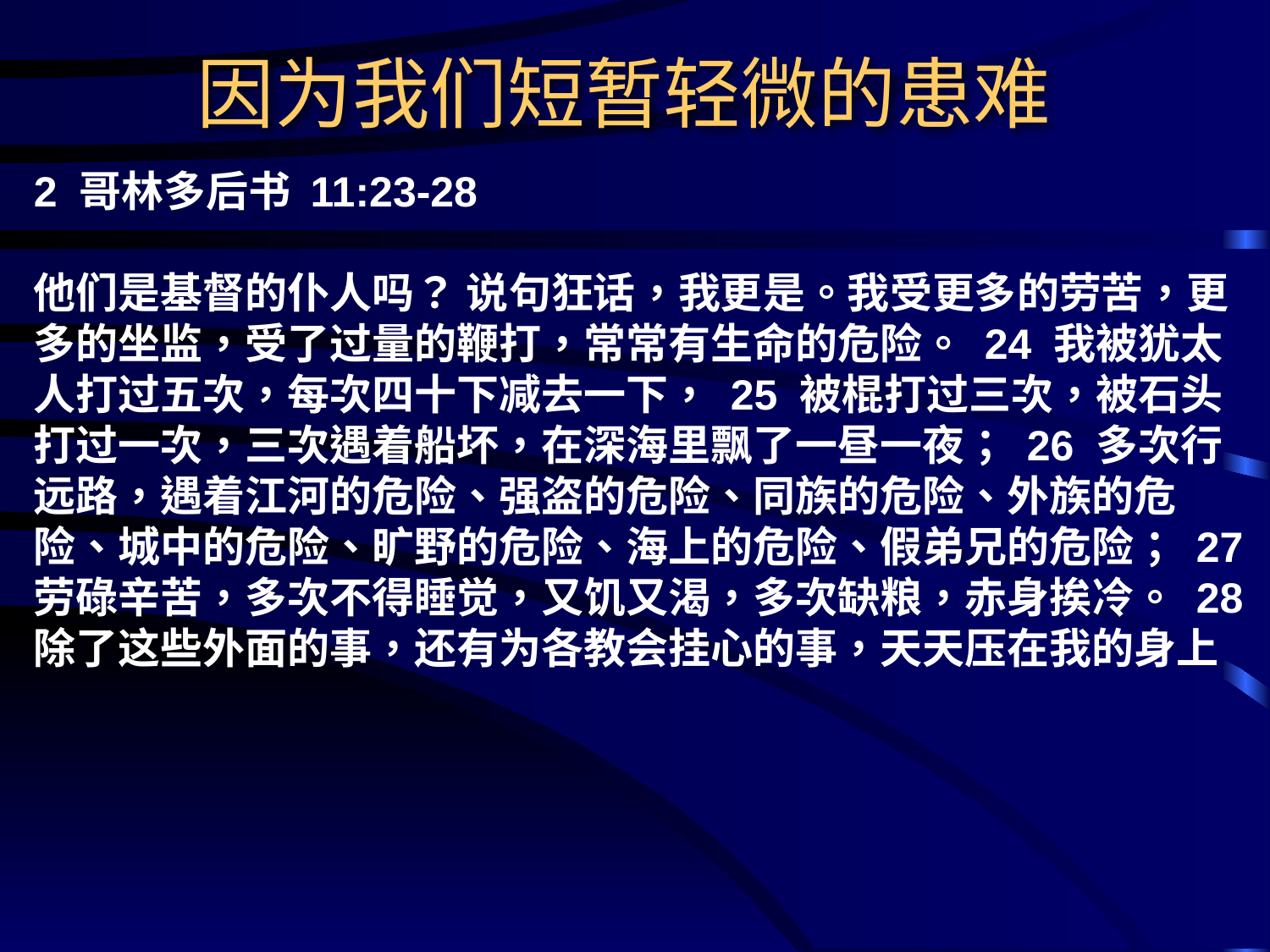

# 因为我们短暂轻微的患难
2 哥林多后书 11:23-28
他们是基督的仆人吗？ 说句狂话，我更是。我受更多的劳苦，更多的坐监，受了过量的鞭打，常常有生命的危险。 24 我被犹太人打过五次，每次四十下减去一下， 25 被棍打过三次，被石头打过一次，三次遇着船坏，在深海里飘了一昼一夜； 26 多次行远路，遇着江河的危险、强盗的危险、同族的危险、外族的危险、城中的危险、旷野的危险、海上的危险、假弟兄的危险； 27 劳碌辛苦，多次不得睡觉，又饥又渴，多次缺粮，赤身挨冷。 28 除了这些外面的事，还有为各教会挂心的事，天天压在我的身上